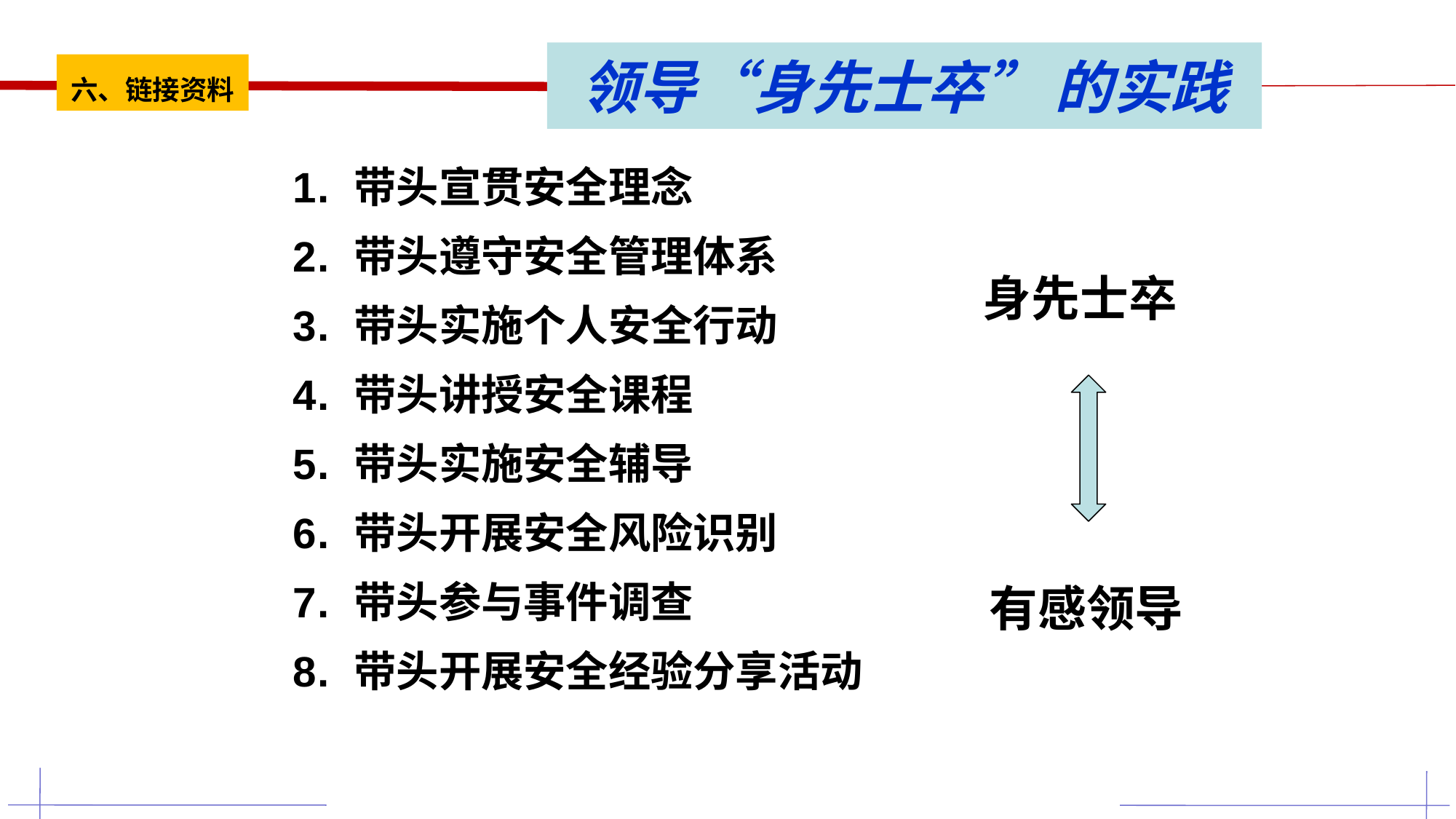

领导“身先士卒” 的实践
六、链接资料
带头宣贯安全理念
带头遵守安全管理体系
带头实施个人安全行动
带头讲授安全课程
带头实施安全辅导
带头开展安全风险识别
带头参与事件调查
带头开展安全经验分享活动
身先士卒

有感领导